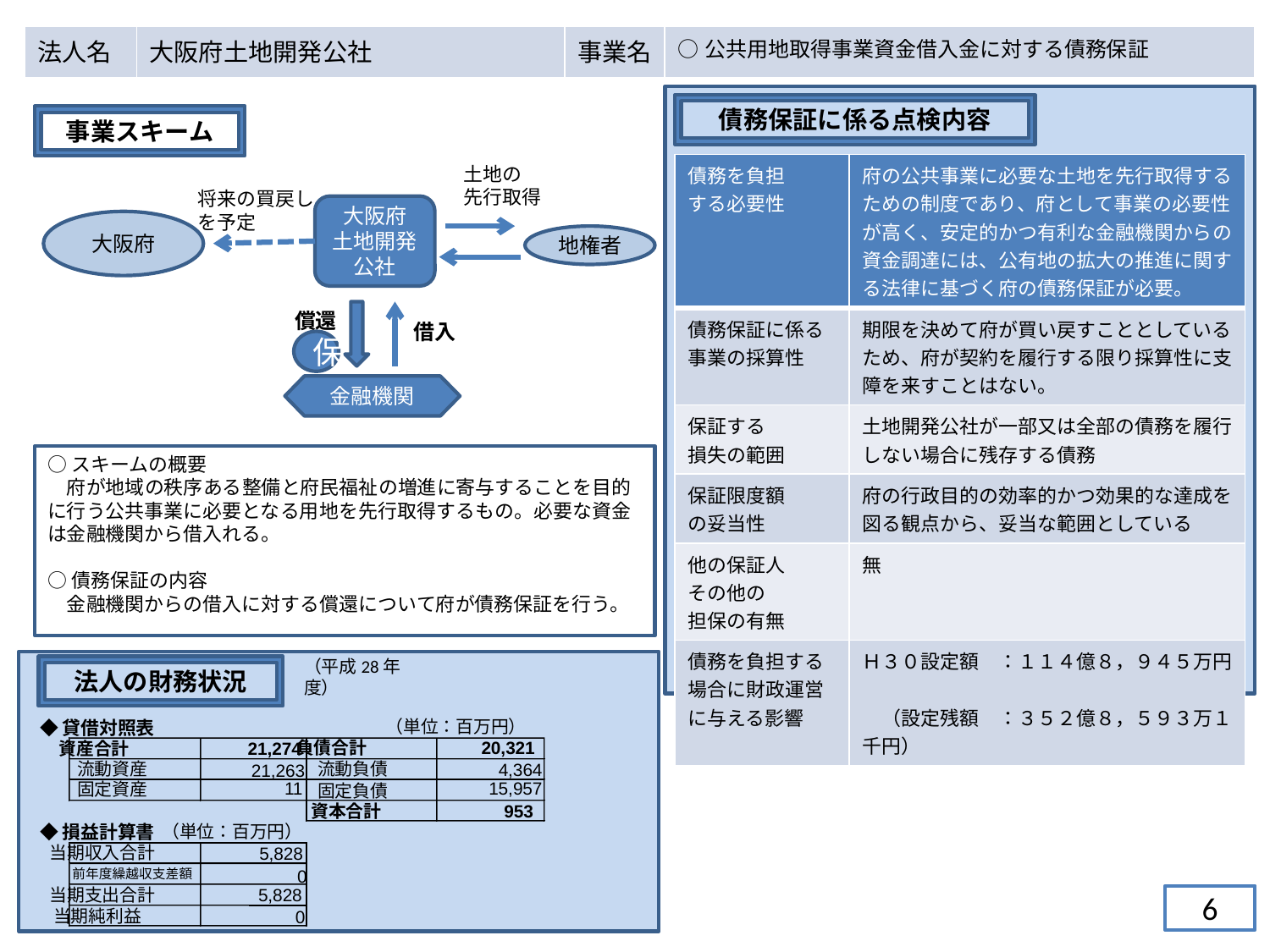

| 法人名 | 大阪府土地開発公社 | 事業名 | ○公共用地取得事業資金借入金に対する債務保証 |
| --- | --- | --- | --- |

債務保証に係る点検内容
事業スキーム
| 債務を負担 する必要性 | 府の公共事業に必要な土地を先行取得するための制度であり、府として事業の必要性が高く、安定的かつ有利な金融機関からの資金調達には、公有地の拡大の推進に関する法律に基づく府の債務保証が必要。 |
| --- | --- |
| 債務保証に係る 事業の採算性 | 期限を決めて府が買い戻すこととしているため、府が契約を履行する限り採算性に支障を来すことはない。 |
| 保証する 損失の範囲 | 土地開発公社が一部又は全部の債務を履行しない場合に残存する債務 |
| 保証限度額 の妥当性 | 府の行政目的の効率的かつ効果的な達成を図る観点から、妥当な範囲としている |
| 他の保証人 その他の 担保の有無 | 無 |
| 債務を負担する場合に財政運営に与える影響 | Ｈ３０設定額　：１１４億８，９４５万円　 　（設定残額　：３５２億８，５９３万１千円） |
土地の
先行取得
将来の買戻しを予定
大阪府
土地開発
公社
大阪府
地権者
償還

借入
保
金融機関
○スキームの概要
　府が地域の秩序ある整備と府民福祉の増進に寄与することを目的に行う公共事業に必要となる用地を先行取得するもの。必要な資金は金融機関から借入れる。
○債務保証の内容
　金融機関からの借入に対する償還について府が債務保証を行う。

法人の財務状況
（平成28年度）

（単位：百万円）
◆貸借対照表
負債合計
20,321

資産合計
 21,274

　流動資産
　流動負債

4,364
21,263
11
15,957

　固定資産

　固定負債

資本合計
953
（単位：百万円）

◆損益計算書
当期収入合計

 5,828

0
前年度繰越収支差額

当期支出合計
 5,828

当期純利益

6
0